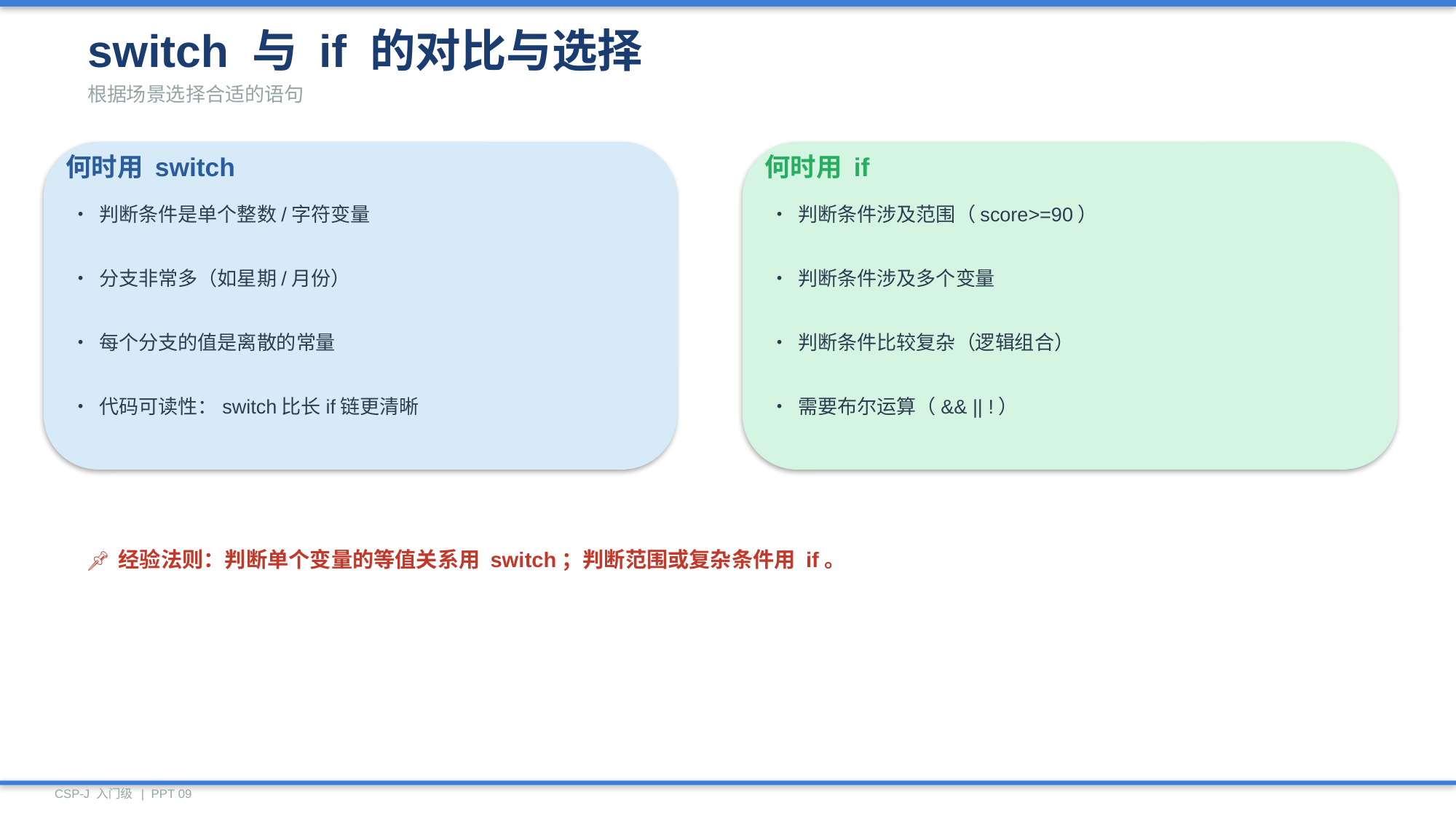

switch 与 if 的对比与选择
根据场景选择合适的语句

何时用 switch
何时用 if
• 判断条件是单个整数/字符变量
• 判断条件涉及范围（score>=90）
• 分支非常多（如星期/月份）
• 判断条件涉及多个变量
• 每个分支的值是离散的常量
• 判断条件比较复杂（逻辑组合）
• 代码可读性：switch比长if链更清晰
• 需要布尔运算（&& || !）
📌 经验法则：判断单个变量的等值关系用 switch；判断范围或复杂条件用 if。

CSP-J 入门级  |  PPT 09